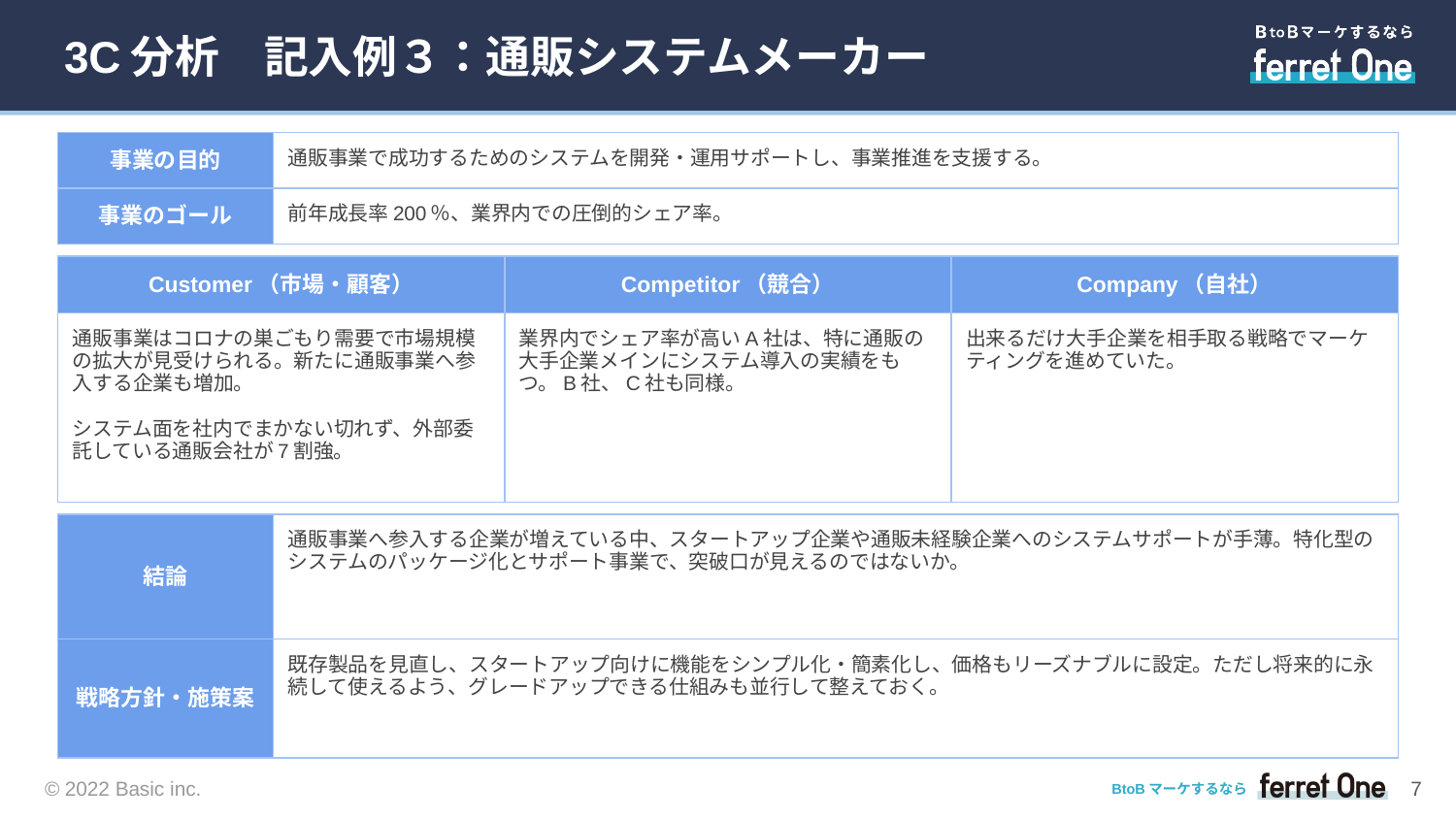

# 3C分析　記入例３：通販システムメーカー
| 事業の目的 | 通販事業で成功するためのシステムを開発・運用サポートし、事業推進を支援する。 |
| --- | --- |
| 事業のゴール | 前年成長率200％、業界内での圧倒的シェア率。 |
| Customer（市場・顧客） | Competitor（競合） | Company（自社） |
| --- | --- | --- |
| 通販事業はコロナの巣ごもり需要で市場規模の拡大が見受けられる。新たに通販事業へ参入する企業も増加。 システム面を社内でまかない切れず、外部委託している通販会社が7割強。 | 業界内でシェア率が高いA社は、特に通販の大手企業メインにシステム導入の実績をもつ。B社、C社も同様。 | 出来るだけ大手企業を相手取る戦略でマーケティングを進めていた。 |
| 結論 | 通販事業へ参入する企業が増えている中、スタートアップ企業や通販未経験企業へのシステムサポートが手薄。特化型のシステムのパッケージ化とサポート事業で、突破口が見えるのではないか。 |
| --- | --- |
| 戦略方針・施策案 | 既存製品を見直し、スタートアップ向けに機能をシンプル化・簡素化し、価格もリーズナブルに設定。ただし将来的に永続して使えるよう、グレードアップできる仕組みも並行して整えておく。 |
7